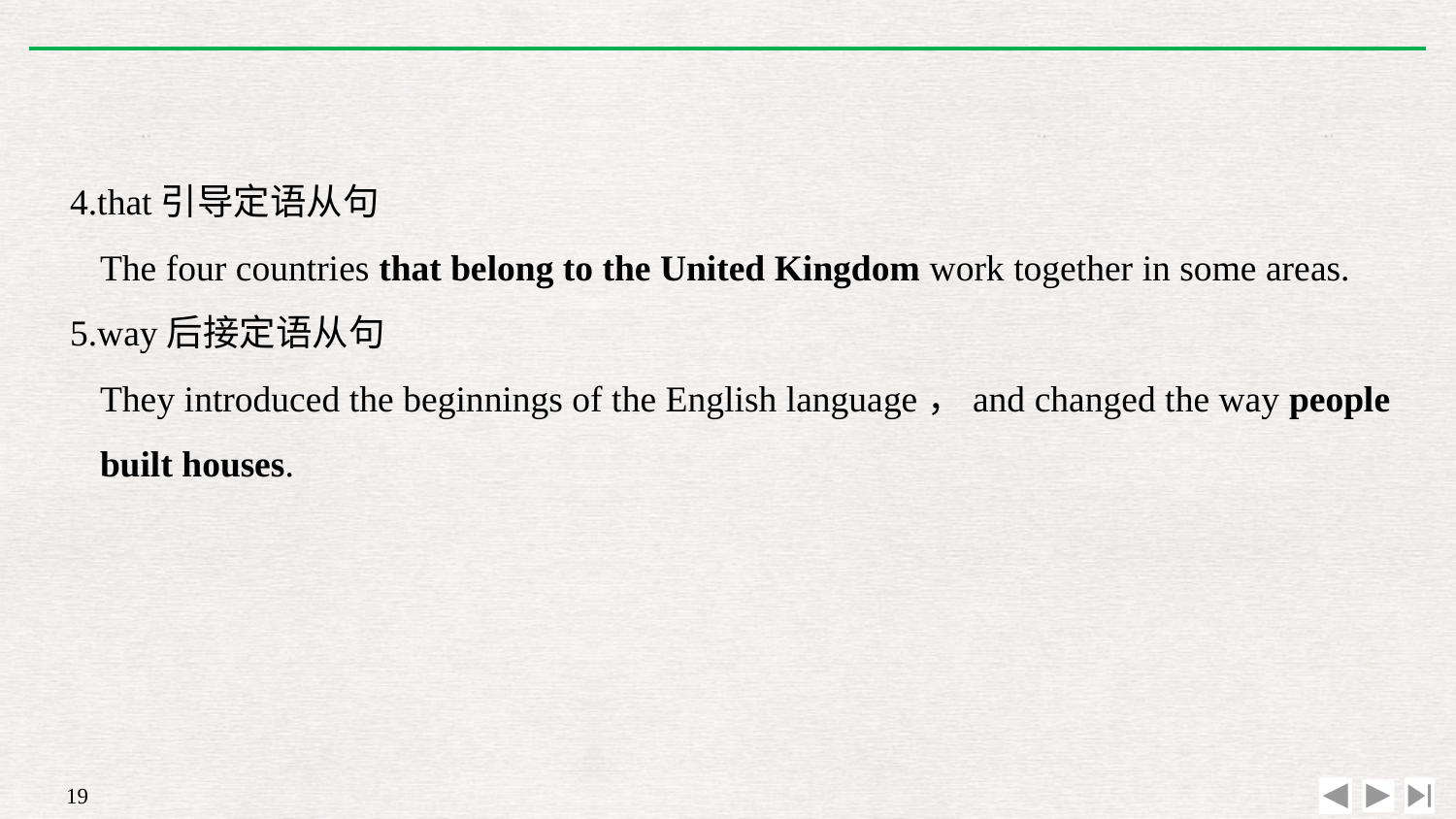

4.that引导定语从句
	The four countries that belong to the United Kingdom work together in some areas.
5.way后接定语从句
	They introduced the beginnings of the English language，and changed the way people built houses.